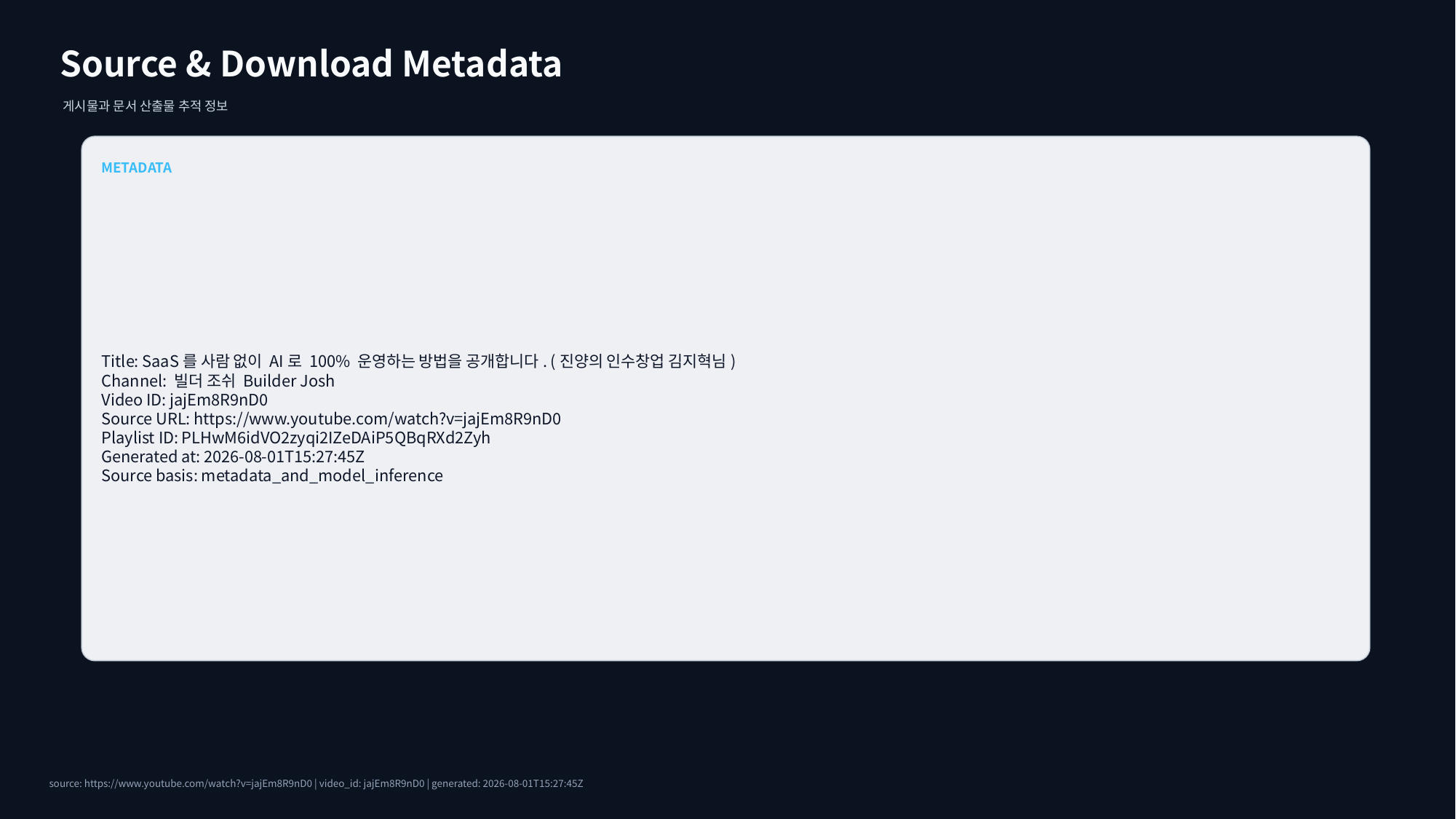

Source & Download Metadata
게시물과 문서 산출물 추적 정보

METADATA
Title: SaaS를 사람 없이 AI로 100% 운영하는 방법을 공개합니다. (진양의 인수창업 김지혁님)
Channel: 빌더 조쉬 Builder Josh
Video ID: jajEm8R9nD0
Source URL: https://www.youtube.com/watch?v=jajEm8R9nD0
Playlist ID: PLHwM6idVO2zyqi2IZeDAiP5QBqRXd2Zyh
Generated at: 2026-08-01T15:27:45Z
Source basis: metadata_and_model_inference
source: https://www.youtube.com/watch?v=jajEm8R9nD0 | video_id: jajEm8R9nD0 | generated: 2026-08-01T15:27:45Z